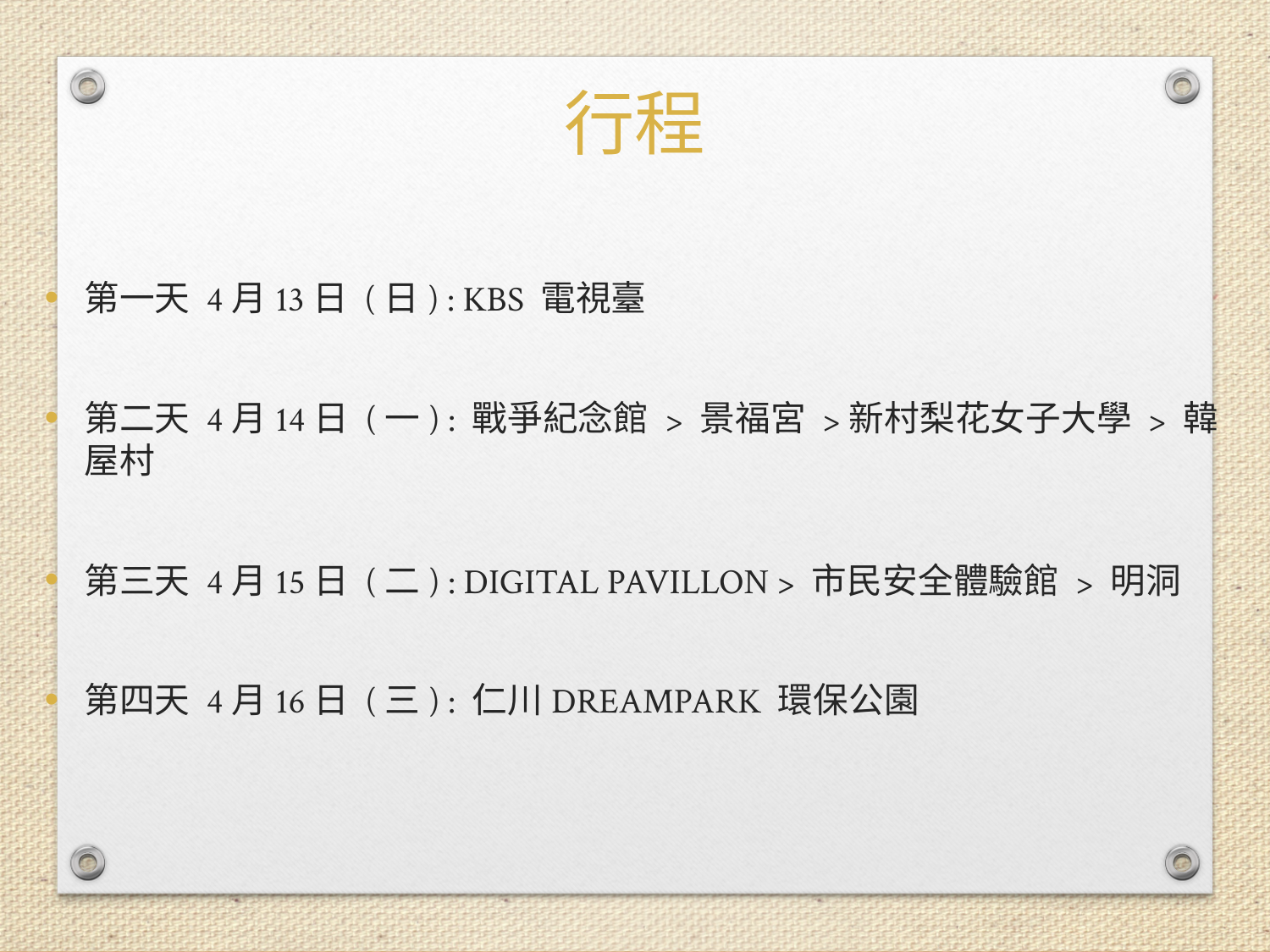

# 行程

第一天 4月13日 (日) : KBS 電視臺

第二天 4月14日 (一) : 戰爭紀念館 > 景福宮 >新村梨花女子大學 > 韓屋村

第三天 4月15日 (二) : DIGITAL PAVILLON > 市民安全體驗館 > 明洞

第四天 4月16日 (三) : 仁川DREAMPARK 環保公園